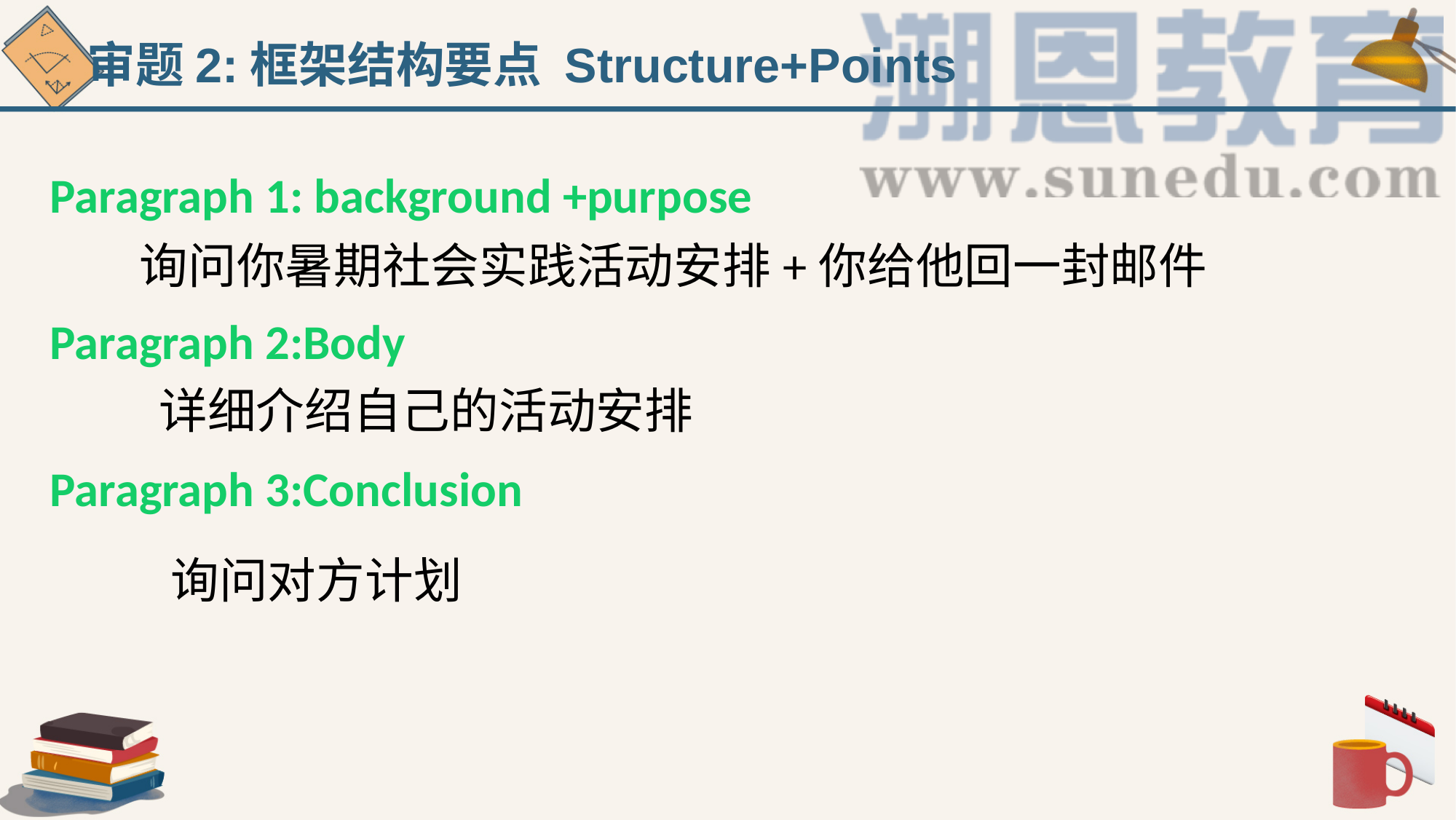

审题2:框架结构要点 Structure+Points

Paragraph 1: background +purpose

Paragraph 2:Body

Paragraph 3:Conclusion

询问你暑期社会实践活动安排+你给他回一封邮件
详细介绍自己的活动安排
询问对方计划